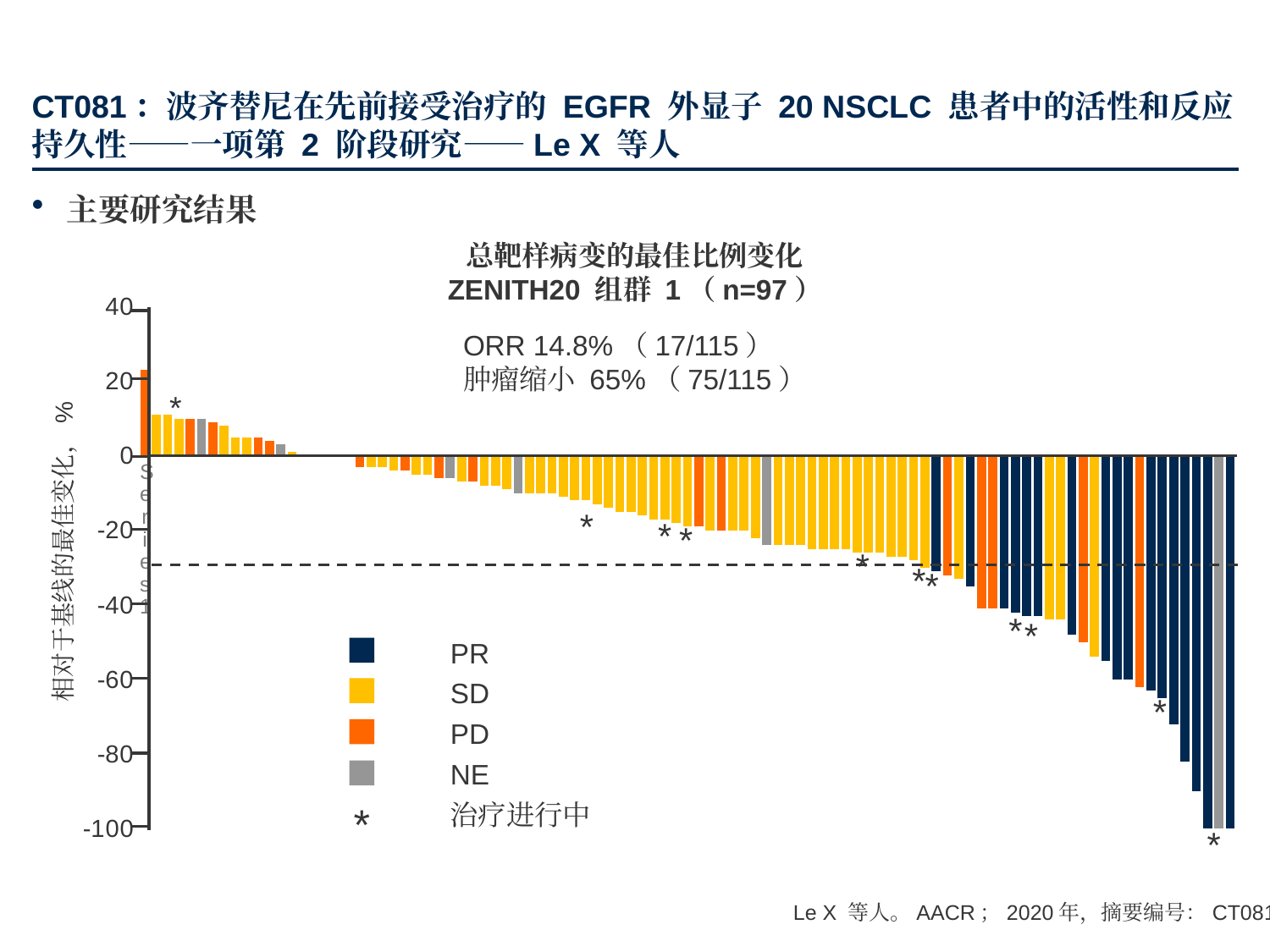

# CT081：波齐替尼在先前接受治疗的 EGFR 外显子 20 NSCLC 患者中的活性和反应持久性——一项第 2 阶段研究——Le X 等人
主要研究结果
总靶样病变的最佳比例变化
ZENITH20 组群 1（n=97）

### Chart

| Category | Series 1 |
|---|---|
|  | 23.0 |
|  | 11.0 |
|  | 11.0 |
|  | 10.0 |
|  | 10.0 |
|  | 10.0 |
|  | 9.0 |
|  | 8.0 |
|  | 5.0 |
|  | 5.0 |
|  | 5.0 |
|  | 4.0 |
|  | 3.0 |
|  | 1.0 |
|  | 0.0 |
|  | 0.0 |
|  | 0.0 |
|  | 0.0 |
|  | 0.0 |
|  | -3.0 |
|  | -3.0 |
|  | -3.0 |
|  | -4.0 |
|  | -4.0 |
|  | -5.0 |
|  | -5.0 |
|  | -6.0 |
|  | -6.0 |
|  | -7.0 |
|  | -7.0 |
|  | -8.0 |
|  | -8.0 |
|  | -9.0 |
|  | -10.0 |
|  | -10.0 |
|  | -10.0 |
|  | -10.0 |
|  | -11.0 |
|  | -12.0 |
|  | -12.0 |
|  | -13.0 |
|  | -14.0 |
|  | -15.0 |
|  | -15.0 |
|  | -16.0 |
|  | -17.0 |
|  | -17.0 |
|  | -18.0 |
|  | -19.0 |
|  | -19.0 |
|  | -20.0 |
|  | -20.0 |
|  | -20.0 |
|  | -20.0 |
|  | -22.0 |
|  | -24.0 |
|  | -24.0 |
|  | -24.0 |
|  | -24.0 |
|  | -25.0 |
|  | -25.0 |
|  | -25.0 |
|  | -25.0 |
|  | -26.0 |
|  | -26.0 |
|  | -26.0 |
|  | -27.0 |
|  | -27.0 |
|  | -28.0 |
|  | -30.0 |
|  | -31.0 |
|  | -32.0 |
|  | -33.0 |
|  | -35.0 |
|  | -41.0 |
|  | -41.0 |
|  | -41.0 |
|  | -42.0 |
|  | -43.0 |
|  | -43.0 |
|  | -44.0 |
|  | -44.0 |
|  | -48.0 |
|  | -50.0 |
|  | -54.0 |
|  | -55.0 |
|  | -60.0 |
|  | -60.0 |
|  | -62.0 |
|  | -63.0 |
|  | -65.0 |
|  | -72.0 |
|  | -82.0 |
|  | -90.0 |
|  | -100.0 |
|  | -100.0 |
|  | -100.0 |
ORR 14.8%（17/115）
肿瘤缩小 65%（75/115）
*
*
*
*
相对于基线的最佳变化，%
*
*
*
*
*
PR
SD
PD
NE
治疗进行中

*

*
*
Le X 等人。AACR；2020年，摘要编号：CT081